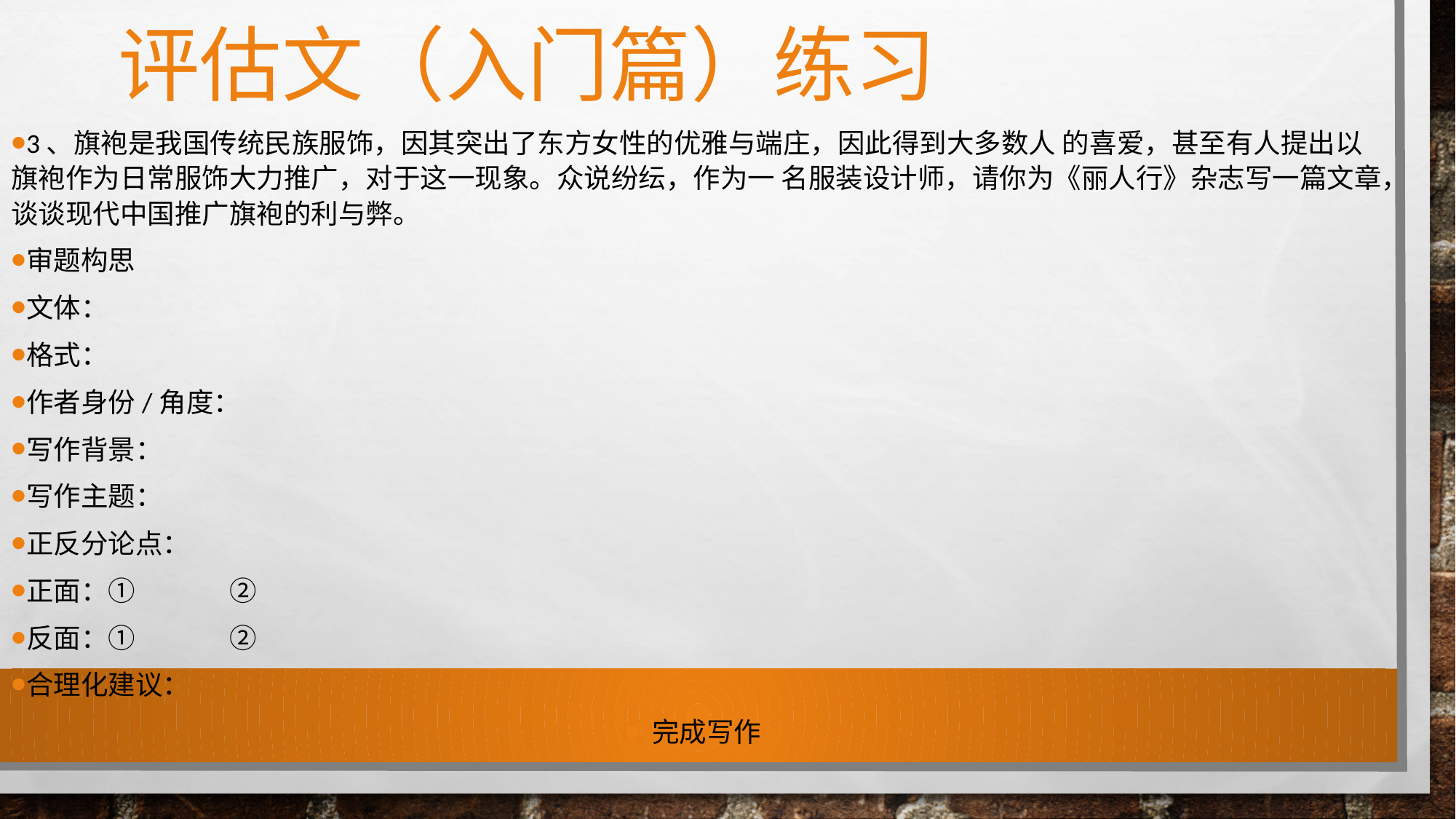

# 评估文（入门篇）练习
3、旗袍是我国传统民族服饰，因其突出了东方女性的优雅与端庄，因此得到大多数人 的喜爱，甚至有人提出以旗袍作为日常服饰大力推广，对于这一现象。众说纷纭，作为一 名服装设计师，请你为《丽人行》杂志写一篇文章，谈谈现代中国推广旗袍的利与弊。
审题构思
文体：
格式：
作者身份/角度：
写作背景：
写作主题：
正反分论点：
正面：①	②
反面：①	②
合理化建议：
完成写作